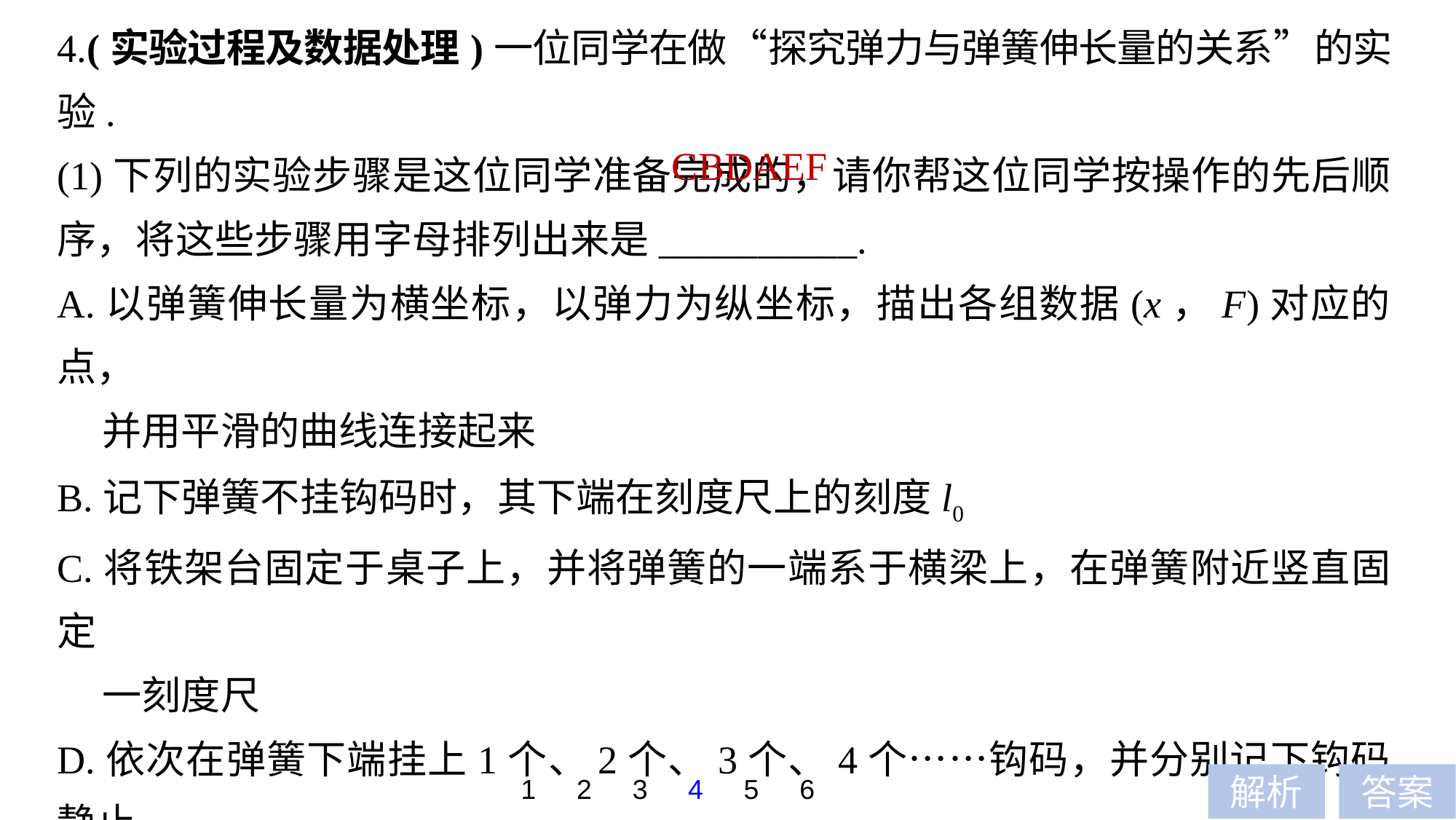

4.(实验过程及数据处理)一位同学在做“探究弹力与弹簧伸长量的关系”的实验.
(1)下列的实验步骤是这位同学准备完成的，请你帮这位同学按操作的先后顺序，将这些步骤用字母排列出来是__________.
A.以弹簧伸长量为横坐标，以弹力为纵坐标，描出各组数据(x，F)对应的点，
    并用平滑的曲线连接起来
B.记下弹簧不挂钩码时，其下端在刻度尺上的刻度l0
C.将铁架台固定于桌子上，并将弹簧的一端系于横梁上，在弹簧附近竖直固定
    一刻度尺
D.依次在弹簧下端挂上1个、2个、3个、4个……钩码，并分别记下钩码静止
    时，弹簧下端所对应的刻度并记录在表格内，然后取下钩码
E.以弹簧伸长量为自变量，写出弹力与弹簧伸长量的关系式
F.解释函数表达式中常数的物理意义
CBDAEF
1
2
3
4
5
6
解析
答案